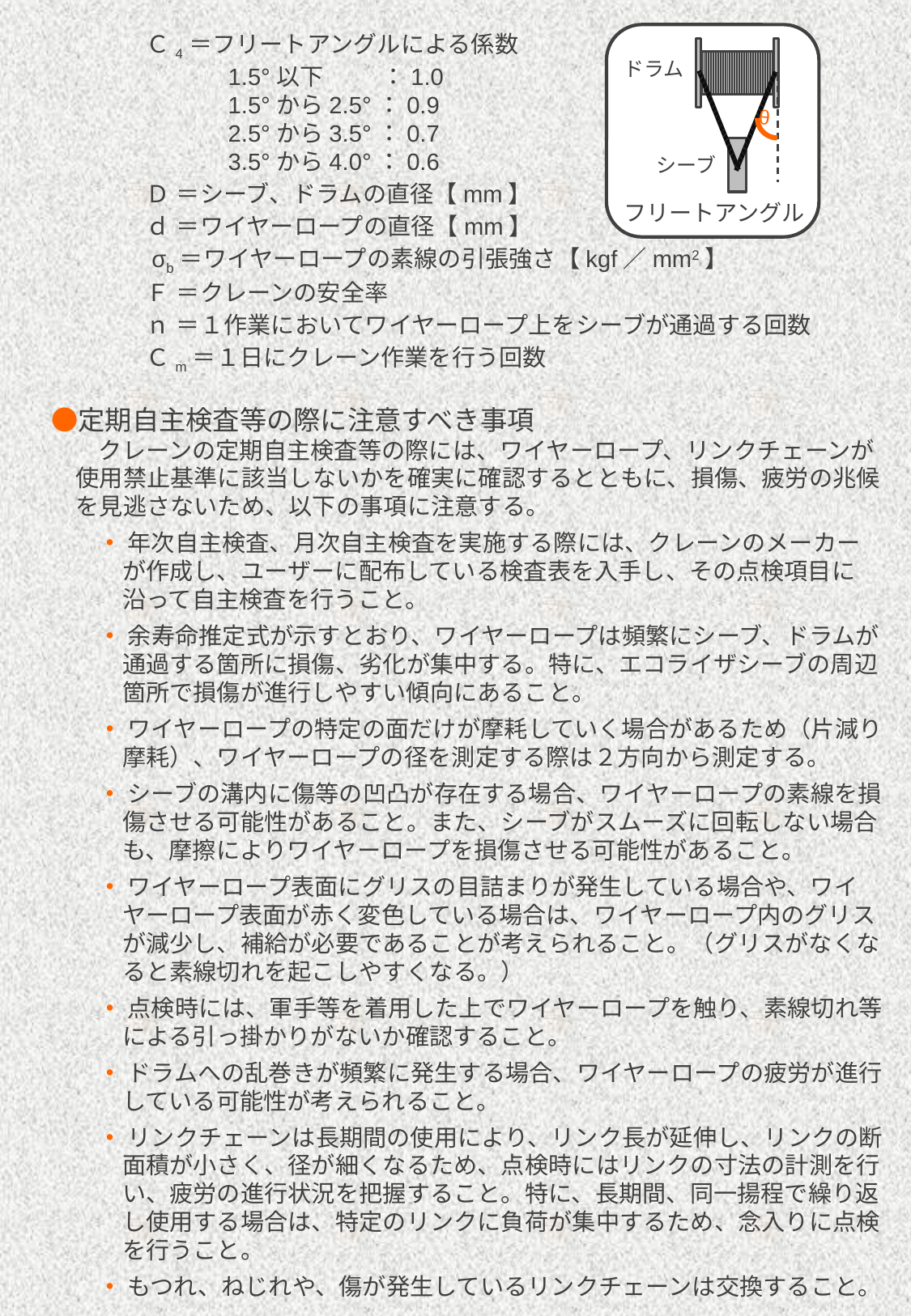

Ｃ4＝フリートアングルによる係数
　　　　　　　　 1.5°以下　　  ：1.0
　　　　　　　　 1.5°から2.5°：0.9
　　　　　　　　 2.5°から3.5°：0.7
　　　　　　　　 3.5°から4.0°：0.6

　　　　　Ｄ  ＝シーブ、ドラムの直径【mm】

　　　　　ｄ  ＝ワイヤーロープの直径【mm】

　　　　　σb＝ワイヤーロープの素線の引張強さ【kgf／mm2】

　　　　　Ｆ  ＝クレーンの安全率

　　　　　ｎ  ＝１作業においてワイヤーロープ上をシーブが通過する回数

　　　　　Ｃm＝１日にクレーン作業を行う回数

　●定期自主検査等の際に注意すべき事項
　　　クレーンの定期自主検査等の際には、ワイヤーロープ、リンクチェーンが使用禁止基準に該当しないかを確実に確認するとともに、損傷、疲労の兆候を見逃さないため、以下の事項に注意する。

　　　・ 年次自主検査、月次自主検査を実施する際には、クレーンのメーカーが作成し、ユーザーに配布している検査表を入手し、その点検項目に沿って自主検査を行うこと。

　　　・ 余寿命推定式が示すとおり、ワイヤーロープは頻繁にシーブ、ドラムが通過する箇所に損傷、劣化が集中する。特に、エコライザシーブの周辺箇所で損傷が進行しやすい傾向にあること。

　　　・ ワイヤーロープの特定の面だけが摩耗していく場合があるため（片減り摩耗）、ワイヤーロープの径を測定する際は２方向から測定する。

　　　・ シーブの溝内に傷等の凹凸が存在する場合、ワイヤーロープの素線を損傷させる可能性があること。また、シーブがスムーズに回転しない場合も、摩擦によりワイヤーロープを損傷させる可能性があること。

　　　・ ワイヤーロープ表面にグリスの目詰まりが発生している場合や、ワイヤーロープ表面が赤く変色している場合は、ワイヤーロープ内のグリスが減少し、補給が必要であることが考えられること。（グリスがなくなると素線切れを起こしやすくなる。）

　　　・ 点検時には、軍手等を着用した上でワイヤーロープを触り、素線切れ等による引っ掛かりがないか確認すること。

　　　・ ドラムへの乱巻きが頻繁に発生する場合、ワイヤーロープの疲労が進行している可能性が考えられること。

　　　・ リンクチェーンは長期間の使用により、リンク長が延伸し、リンクの断面積が小さく、径が細くなるため、点検時にはリンクの寸法の計測を行い、疲労の進行状況を把握すること。特に、長期間、同一揚程で繰り返し使用する場合は、特定のリンクに負荷が集中するため、念入りに点検を行うこと。

　　　・ もつれ、ねじれや、傷が発生しているリンクチェーンは交換すること。

ドラム
θ
シーブ
フリートアングル